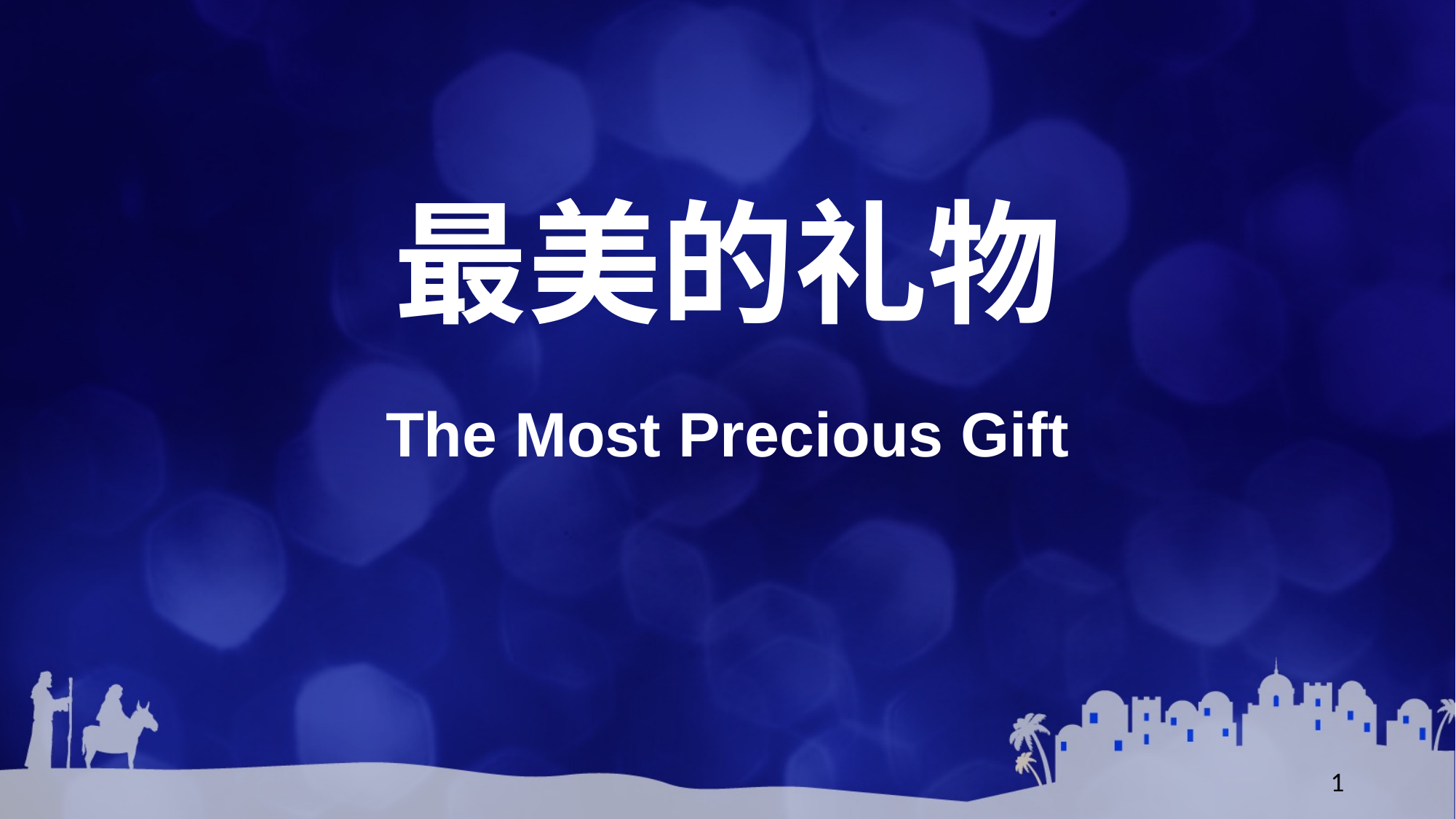

# 最美的礼物 The Most Precious Gift
1